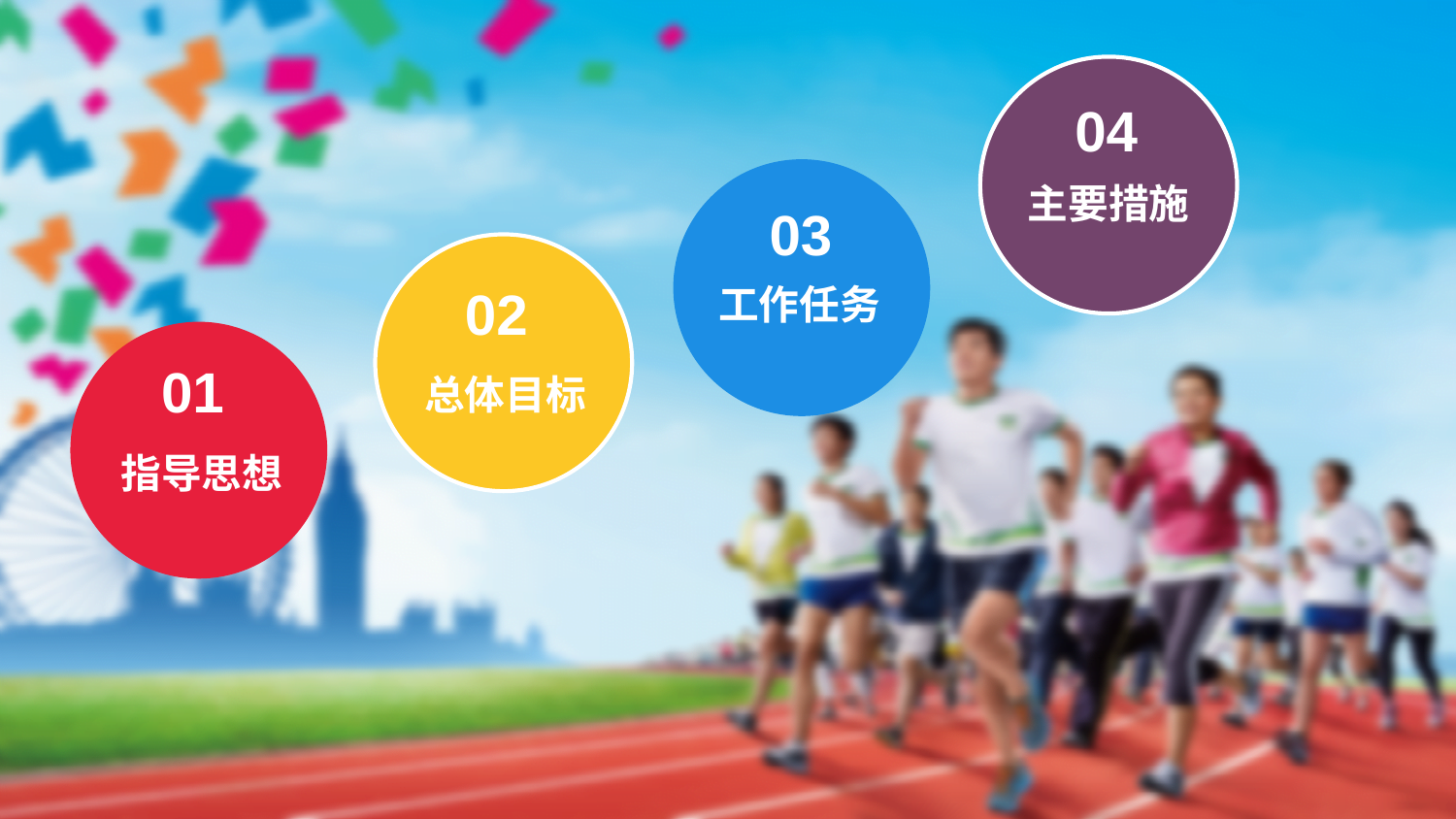

04

主要措施

03
工作任务

02

总体目标

01
指导思想